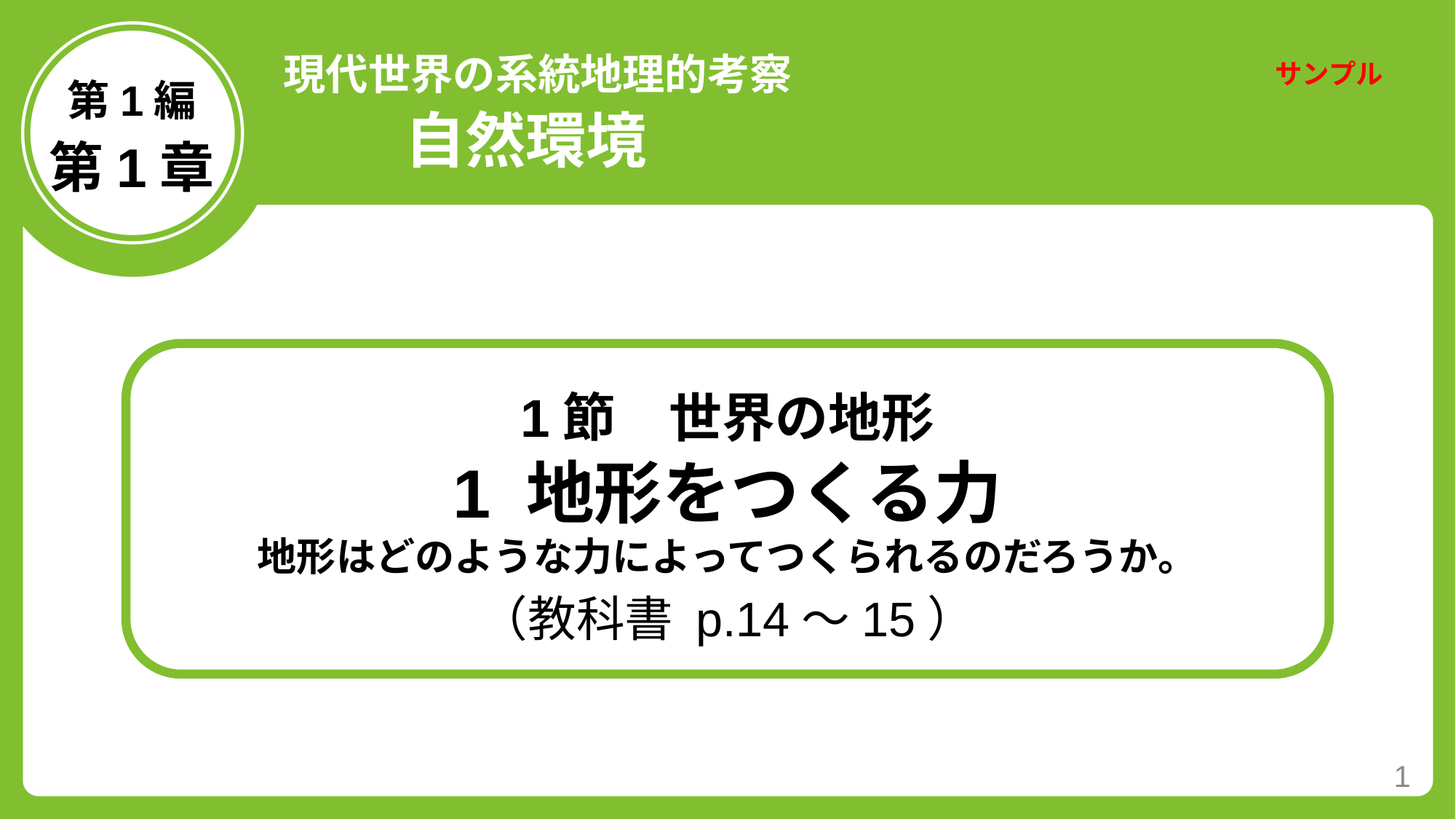

現代世界の系統地理的考察　　　　　　　　　　　自然環境
サンプル
第1編
第1章

1節　世界の地形
1 地形をつくる力
地形はどのような力によってつくられるのだろうか。
（教科書 p.14～15）